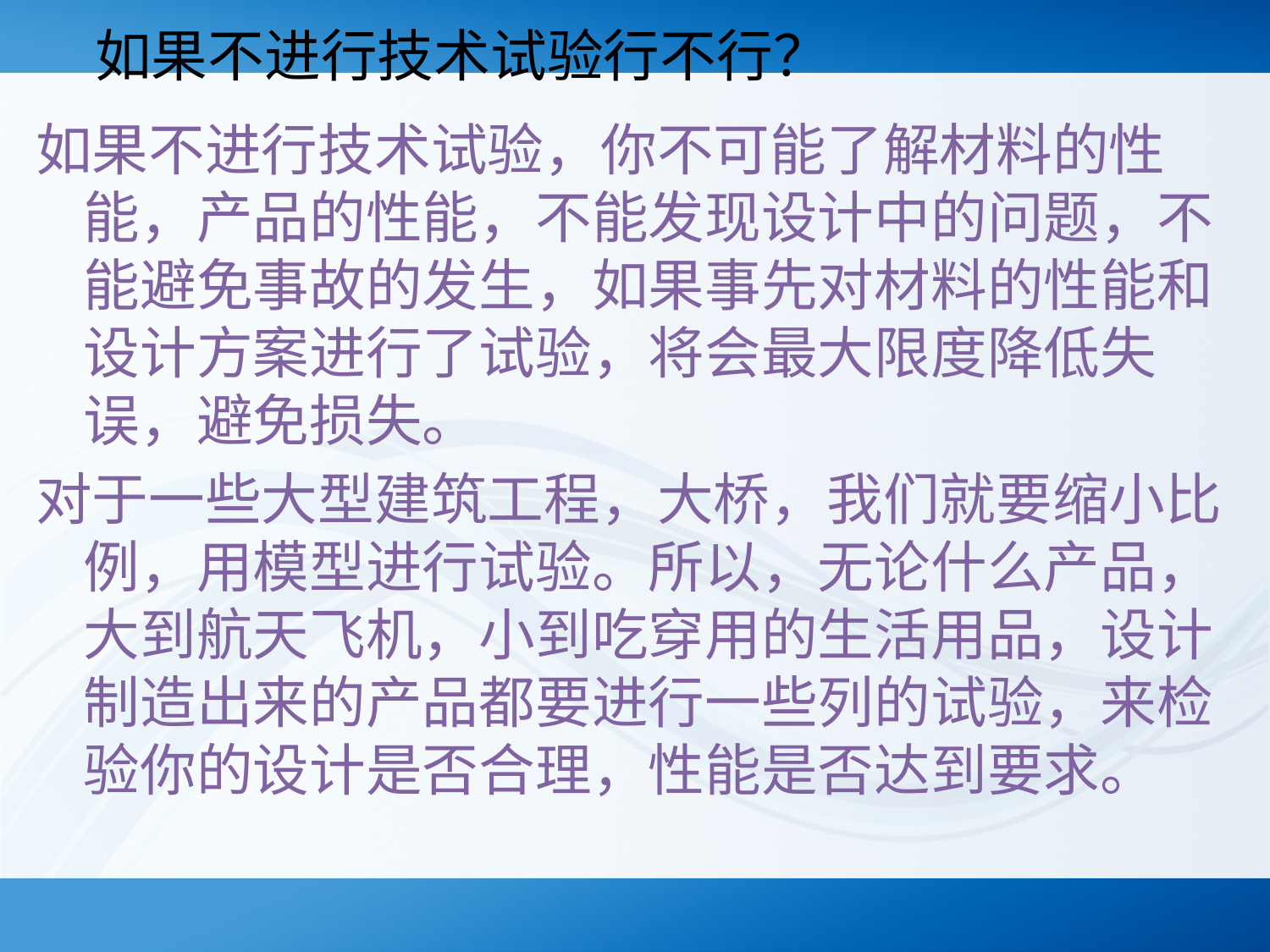

# 如果不进行技术试验行不行？
如果不进行技术试验，你不可能了解材料的性能，产品的性能，不能发现设计中的问题，不能避免事故的发生，如果事先对材料的性能和设计方案进行了试验，将会最大限度降低失误，避免损失。
对于一些大型建筑工程，大桥，我们就要缩小比例，用模型进行试验。所以，无论什么产品，大到航天飞机，小到吃穿用的生活用品，设计制造出来的产品都要进行一些列的试验，来检验你的设计是否合理，性能是否达到要求。